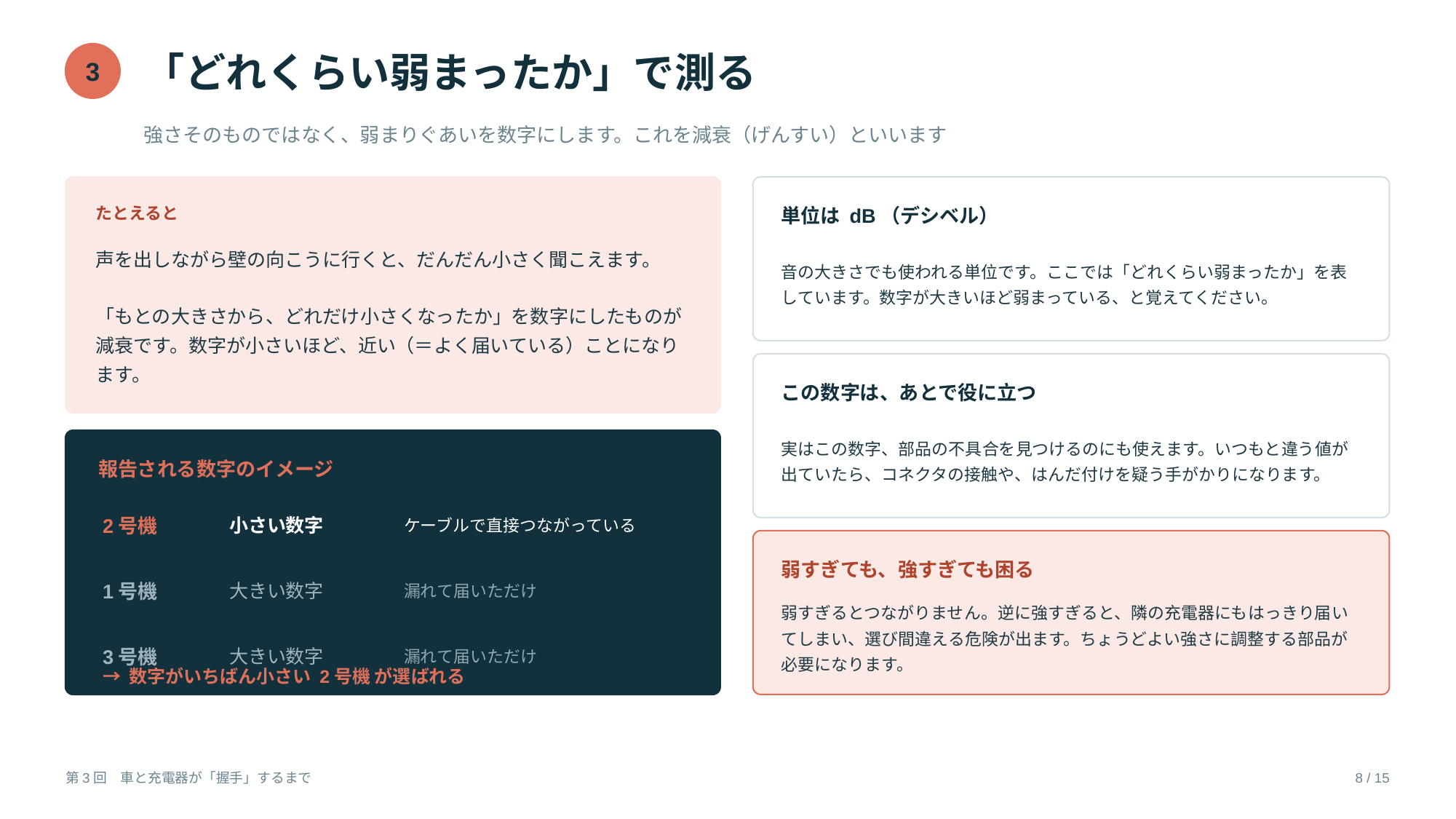

「どれくらい弱まったか」で測る

3
強さそのものではなく、弱まりぐあいを数字にします。これを減衰（げんすい）といいます

たとえると
単位は dB（デシベル）
声を出しながら壁の向こうに行くと、だんだん小さく聞こえます。

「もとの大きさから、どれだけ小さくなったか」を数字にしたものが減衰です。数字が小さいほど、近い（＝よく届いている）ことになります。
音の大きさでも使われる単位です。ここでは「どれくらい弱まったか」を表しています。数字が大きいほど弱まっている、と覚えてください。

この数字は、あとで役に立つ
実はこの数字、部品の不具合を見つけるのにも使えます。いつもと違う値が出ていたら、コネクタの接触や、はんだ付けを疑う手がかりになります。

報告される数字のイメージ
2号機
小さい数字
ケーブルで直接つながっている

弱すぎても、強すぎても困る
1号機
大きい数字
漏れて届いただけ
弱すぎるとつながりません。逆に強すぎると、隣の充電器にもはっきり届いてしまい、選び間違える危険が出ます。ちょうどよい強さに調整する部品が必要になります。
3号機
大きい数字
漏れて届いただけ
→ 数字がいちばん小さい 2号機 が選ばれる
第3回　車と充電器が「握手」するまで
8 / 15